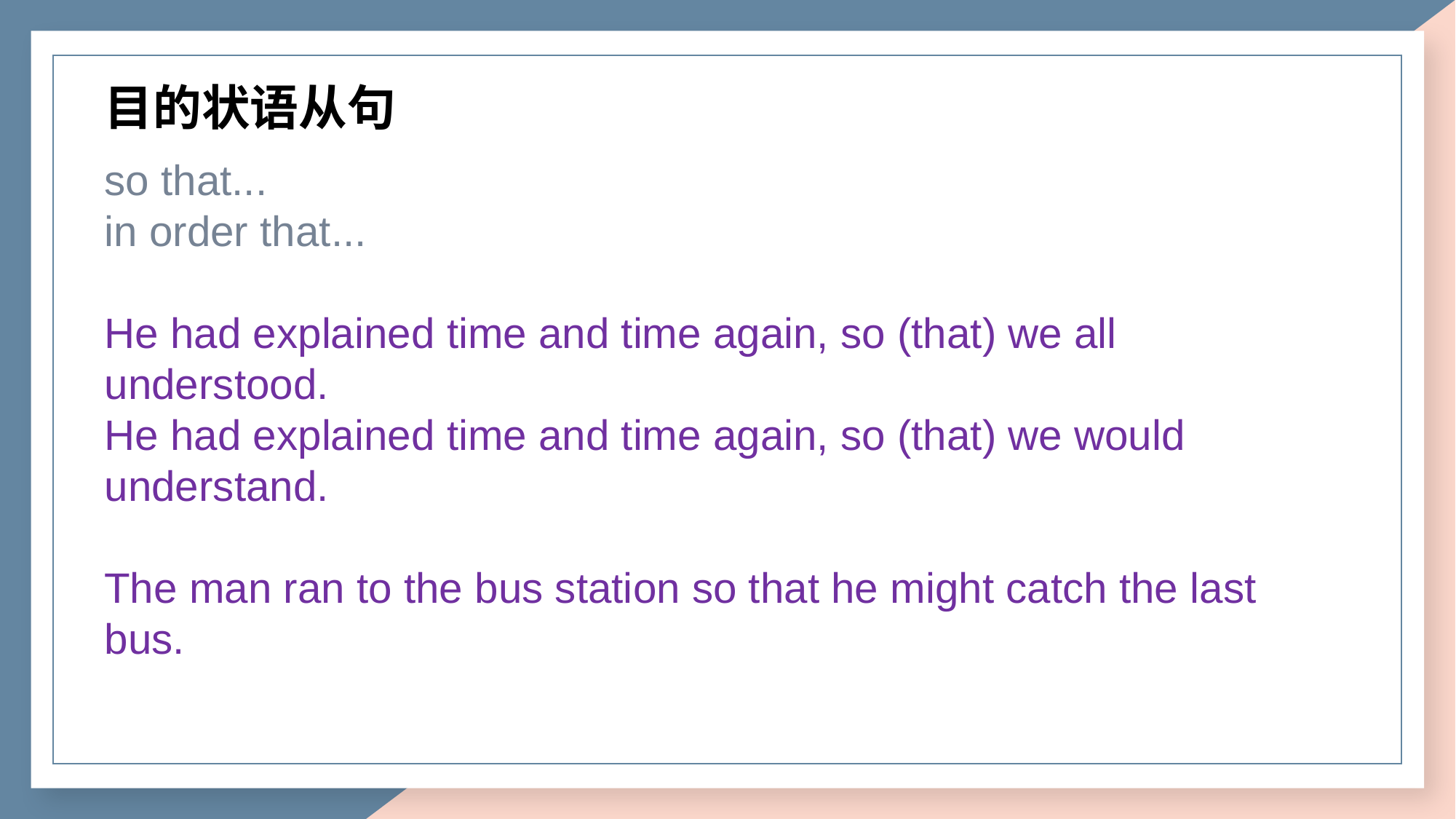

目的状语从句
so that...
in order that...

He had explained time and time again, so (that) we all understood.
He had explained time and time again, so (that) we would understand.

The man ran to the bus station so that he might catch the last bus.